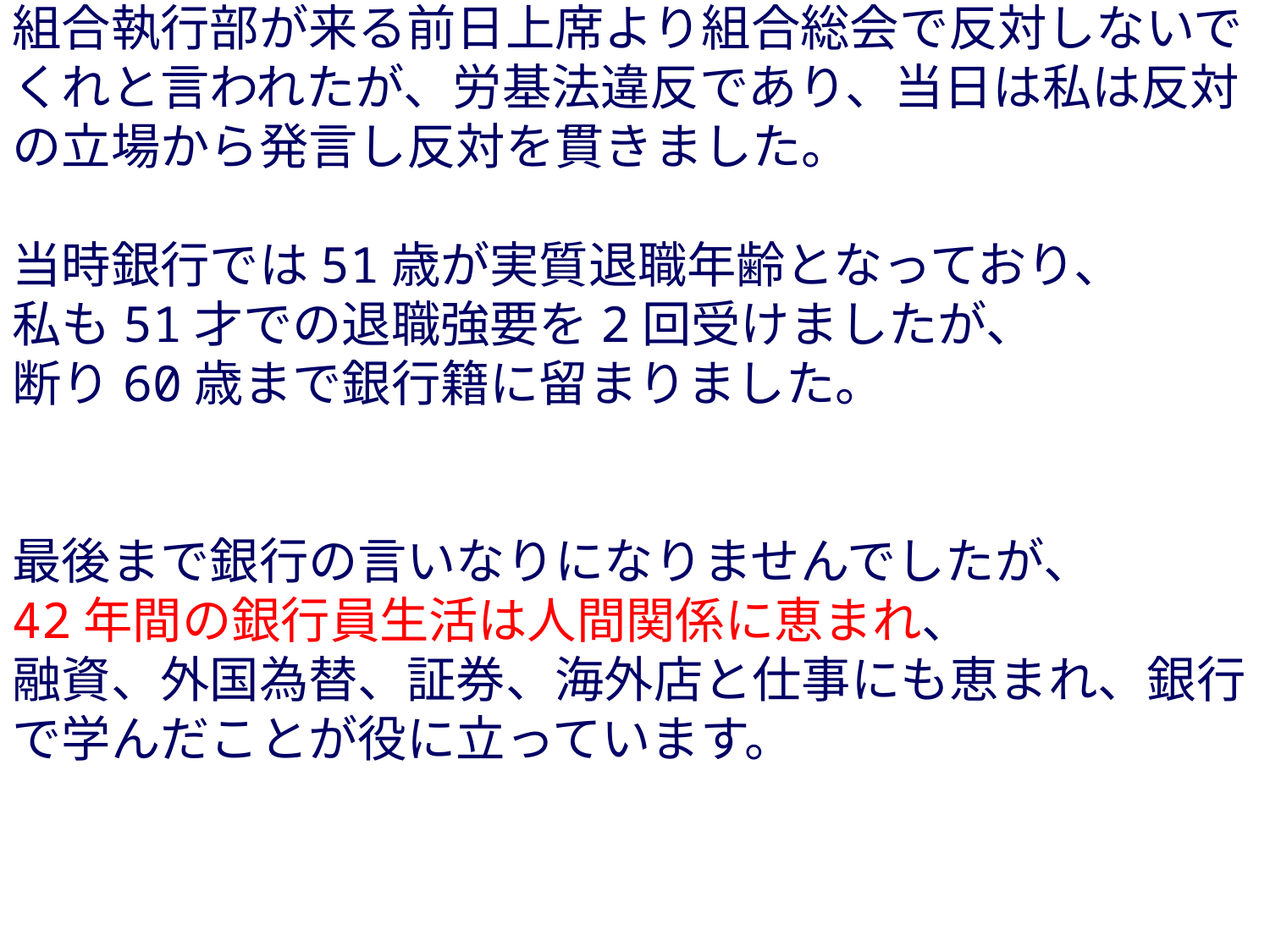

組合執行部が来る前日上席より組合総会で反対しないでくれと言われたが、労基法違反であり、当日は私は反対の立場から発言し反対を貫きました。

当時銀行では51歳が実質退職年齢となっており、
私も51才での退職強要を2回受けましたが、
断り60歳まで銀行籍に留まりました。

最後まで銀行の言いなりになりませんでしたが、
42年間の銀行員生活は人間関係に恵まれ、
融資、外国為替、証券、海外店と仕事にも恵まれ、銀行で学んだことが役に立っています。